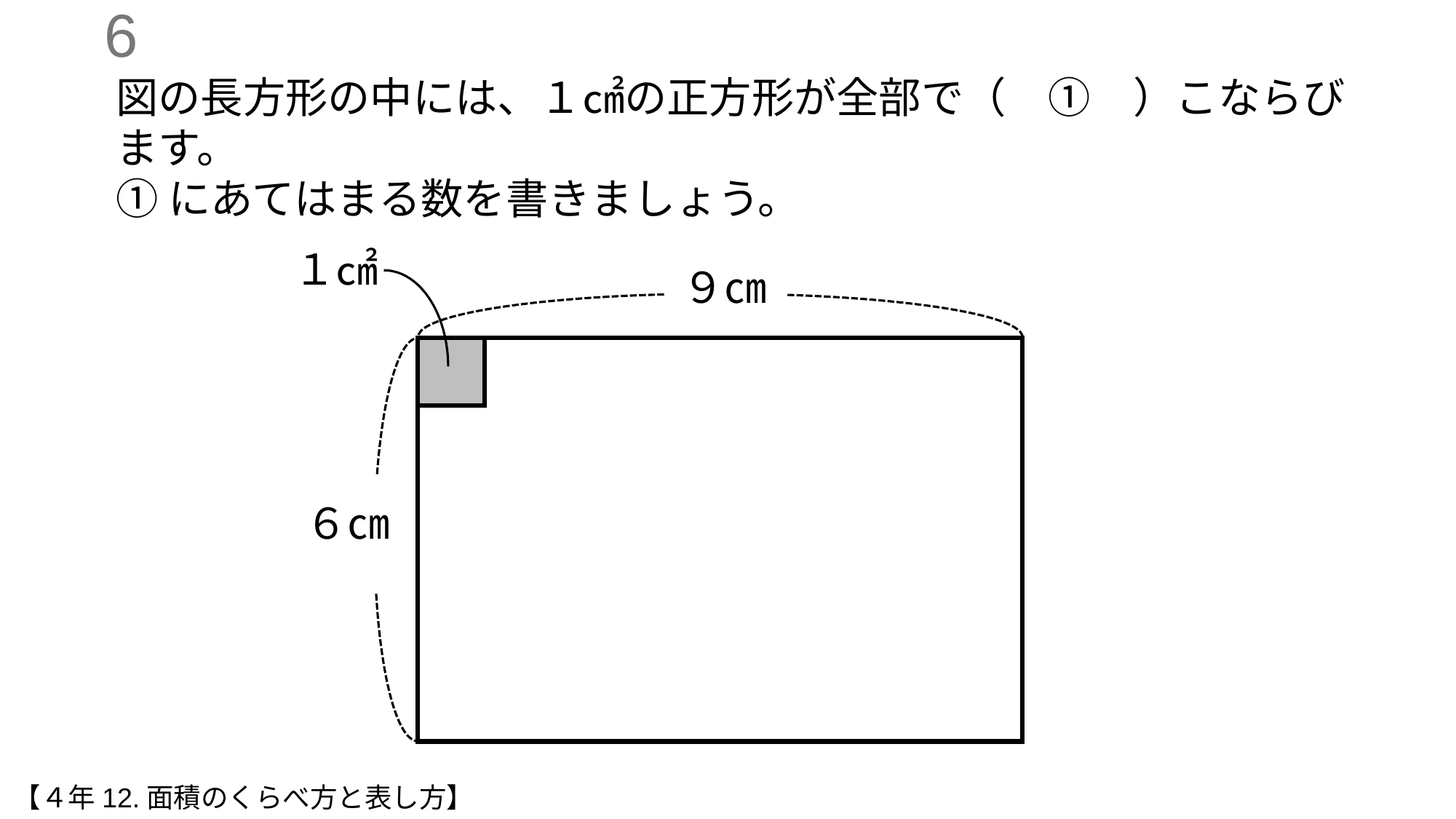

6
図の長方形の中には、１㎠の正方形が全部で（　①　）こならびます。
①にあてはまる数を書きましょう。
１㎠
９㎝

６㎝

【４年12.面積のくらべ方と表し方】